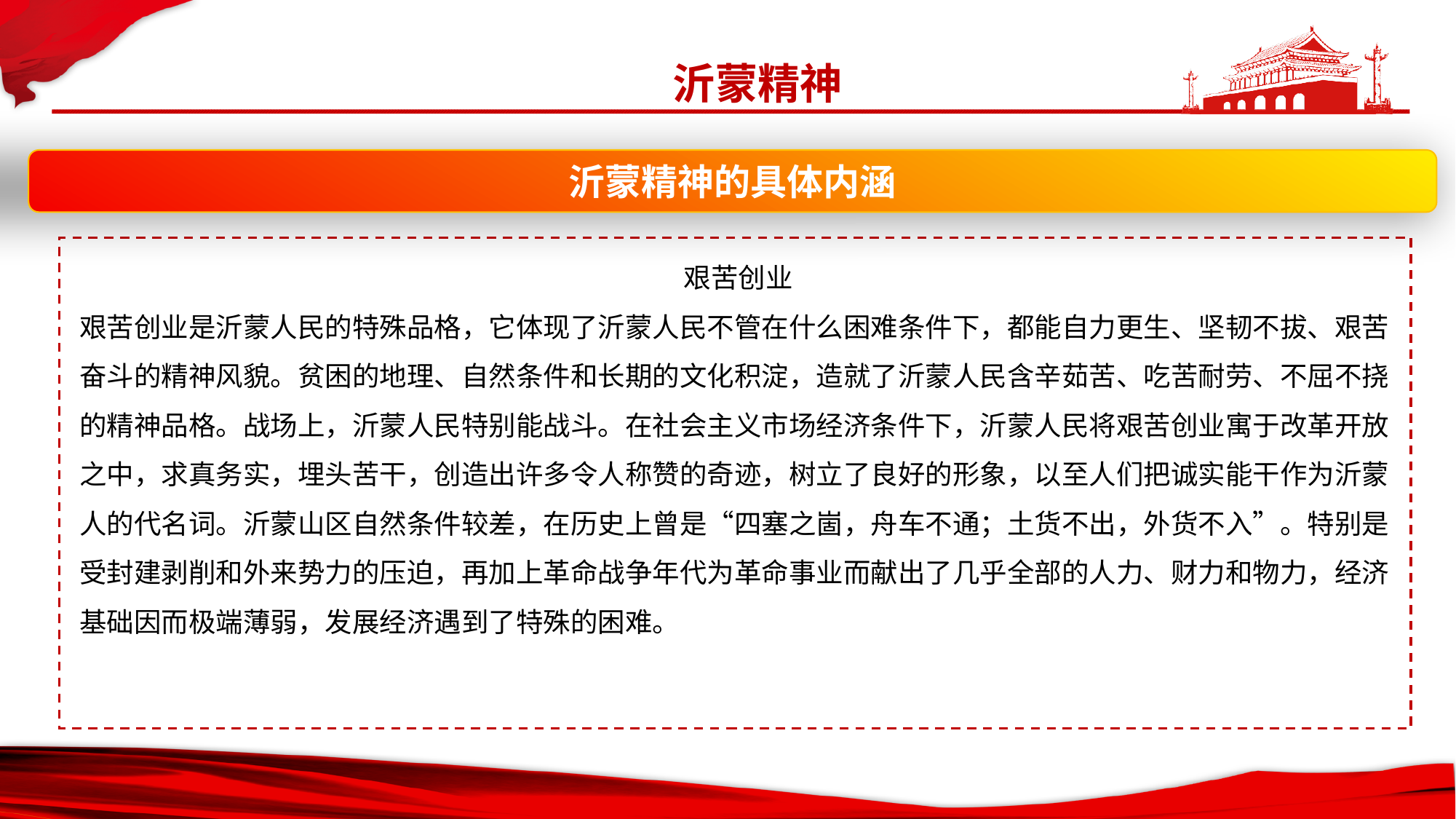

沂蒙精神
沂蒙精神的具体内涵

艰苦创业
艰苦创业是沂蒙人民的特殊品格，它体现了沂蒙人民不管在什么困难条件下，都能自力更生、坚韧不拔、艰苦奋斗的精神风貌。贫困的地理、自然条件和长期的文化积淀，造就了沂蒙人民含辛茹苦、吃苦耐劳、不屈不挠的精神品格。战场上，沂蒙人民特别能战斗。在社会主义市场经济条件下，沂蒙人民将艰苦创业寓于改革开放之中，求真务实，埋头苦干，创造出许多令人称赞的奇迹，树立了良好的形象，以至人们把诚实能干作为沂蒙人的代名词。沂蒙山区自然条件较差，在历史上曾是“四塞之崮，舟车不通；土货不出，外货不入”。特别是受封建剥削和外来势力的压迫，再加上革命战争年代为革命事业而献出了几乎全部的人力、财力和物力，经济基础因而极端薄弱，发展经济遇到了特殊的困难。